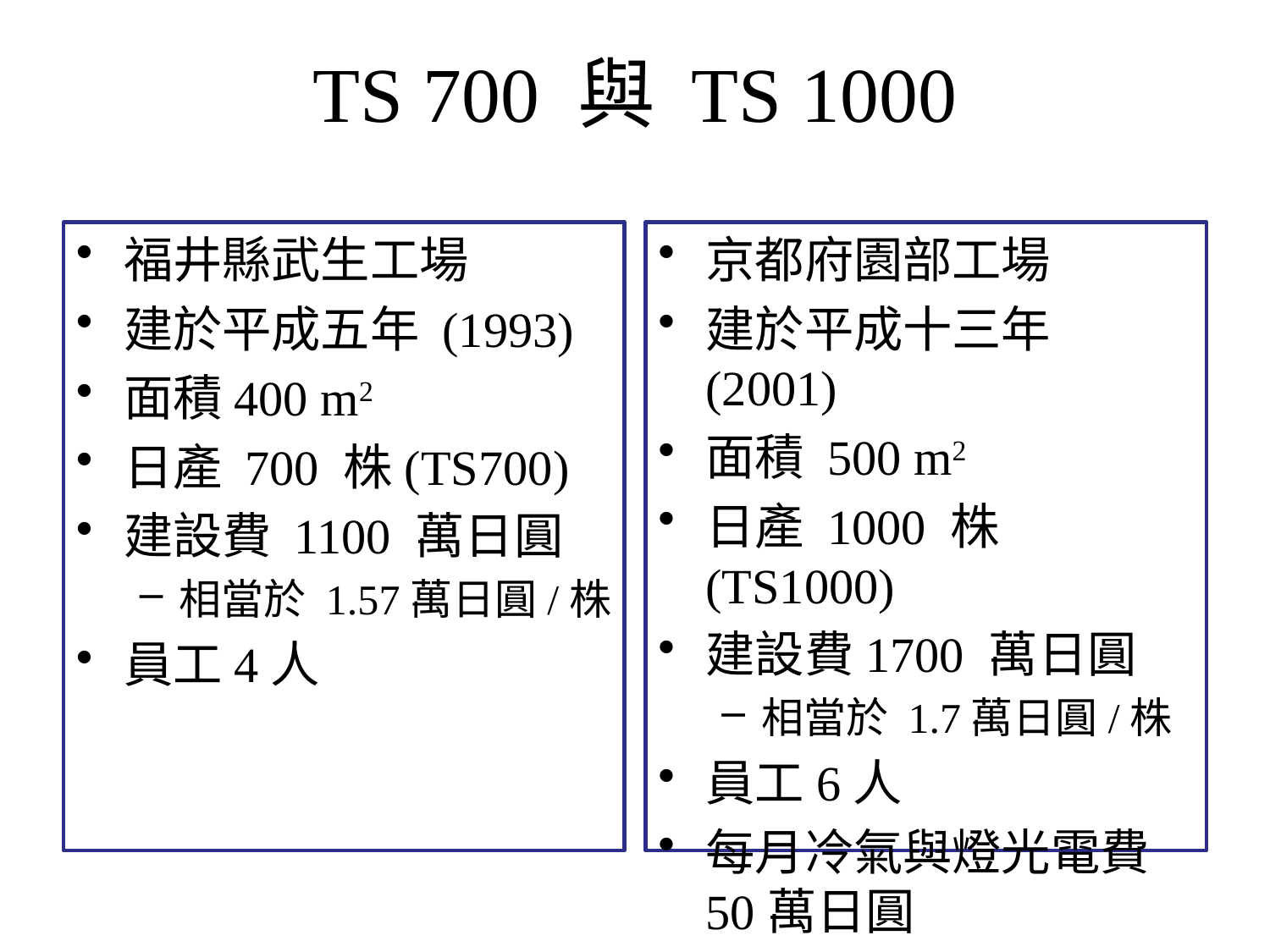

# TS 700 與 TS 1000
福井縣武生工場
建於平成五年 (1993)
面積400 m2
日產 700 株(TS700)
建設費 1100 萬日圓
相當於 1.57萬日圓/株
員工4人

京都府園部工場
建於平成十三年(2001)
面積 500 m2
日產 1000 株 (TS1000)
建設費1700 萬日圓
相當於 1.7萬日圓/株
員工6人
每月冷氣與燈光電費50萬日圓